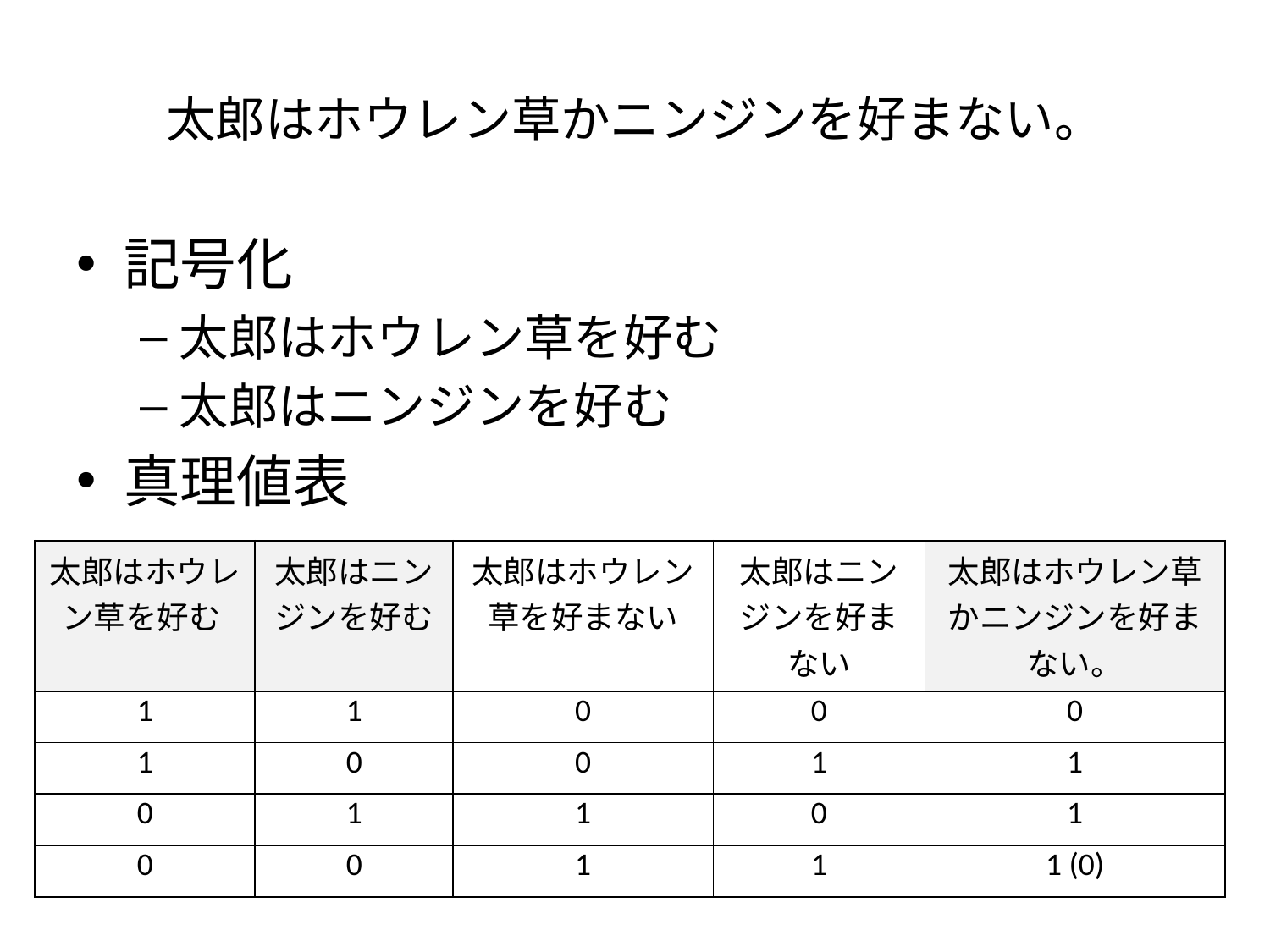

# 太郎はホウレン草かニンジンを好まない。
記号化
太郎はホウレン草を好む
太郎はニンジンを好む
真理値表
| 太郎はホウレン草を好む | 太郎はニンジンを好む | 太郎はホウレン草を好まない | 太郎はニンジンを好まない | 太郎はホウレン草かニンジンを好まない。 |
| --- | --- | --- | --- | --- |
| 1 | 1 | 0 | 0 | 0 |
| 1 | 0 | 0 | 1 | 1 |
| 0 | 1 | 1 | 0 | 1 |
| 0 | 0 | 1 | 1 | 1 (0) |